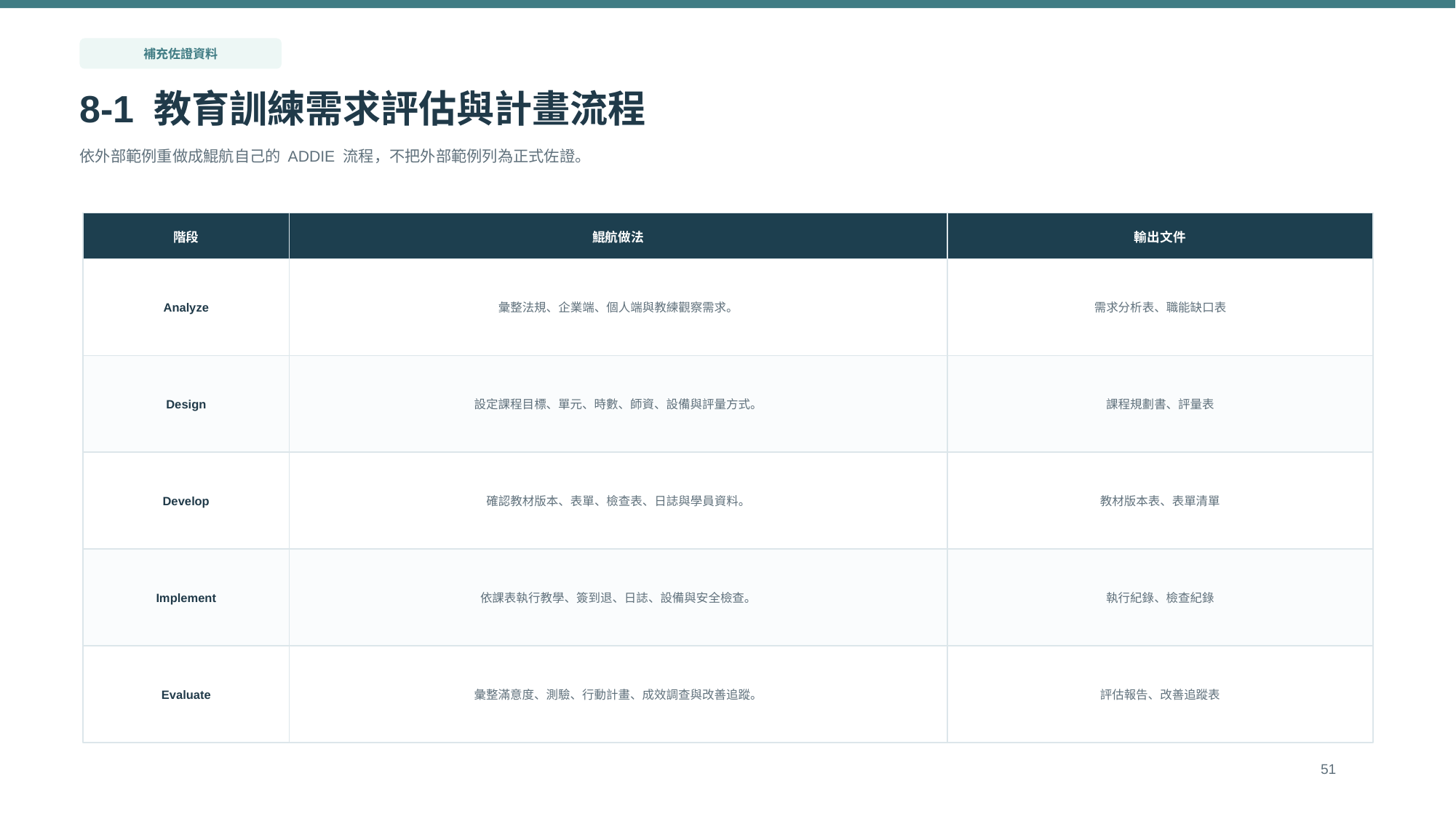

補充佐證資料
8-1 教育訓練需求評估與計畫流程
依外部範例重做成鯤航自己的 ADDIE 流程，不把外部範例列為正式佐證。
階段
鯤航做法
輸出文件
Analyze
彙整法規、企業端、個人端與教練觀察需求。
需求分析表、職能缺口表
Design
設定課程目標、單元、時數、師資、設備與評量方式。
課程規劃書、評量表
Develop
確認教材版本、表單、檢查表、日誌與學員資料。
教材版本表、表單清單
Implement
依課表執行教學、簽到退、日誌、設備與安全檢查。
執行紀錄、檢查紀錄
Evaluate
彙整滿意度、測驗、行動計畫、成效調查與改善追蹤。
評估報告、改善追蹤表
51